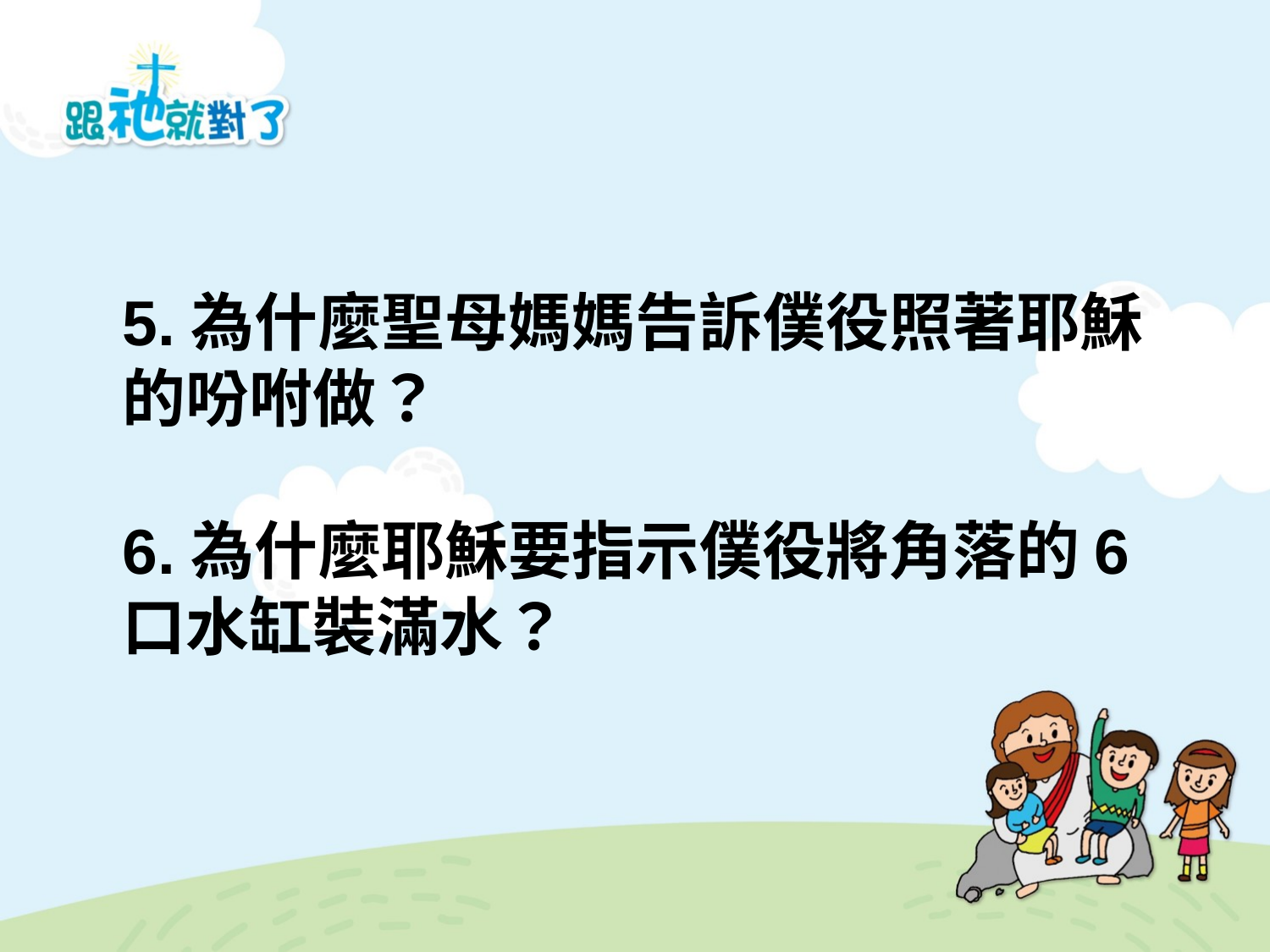

5.為什麼聖母媽媽告訴僕役照著耶穌的吩咐做？

6.為什麼耶穌要指示僕役將角落的6口水缸裝滿水？